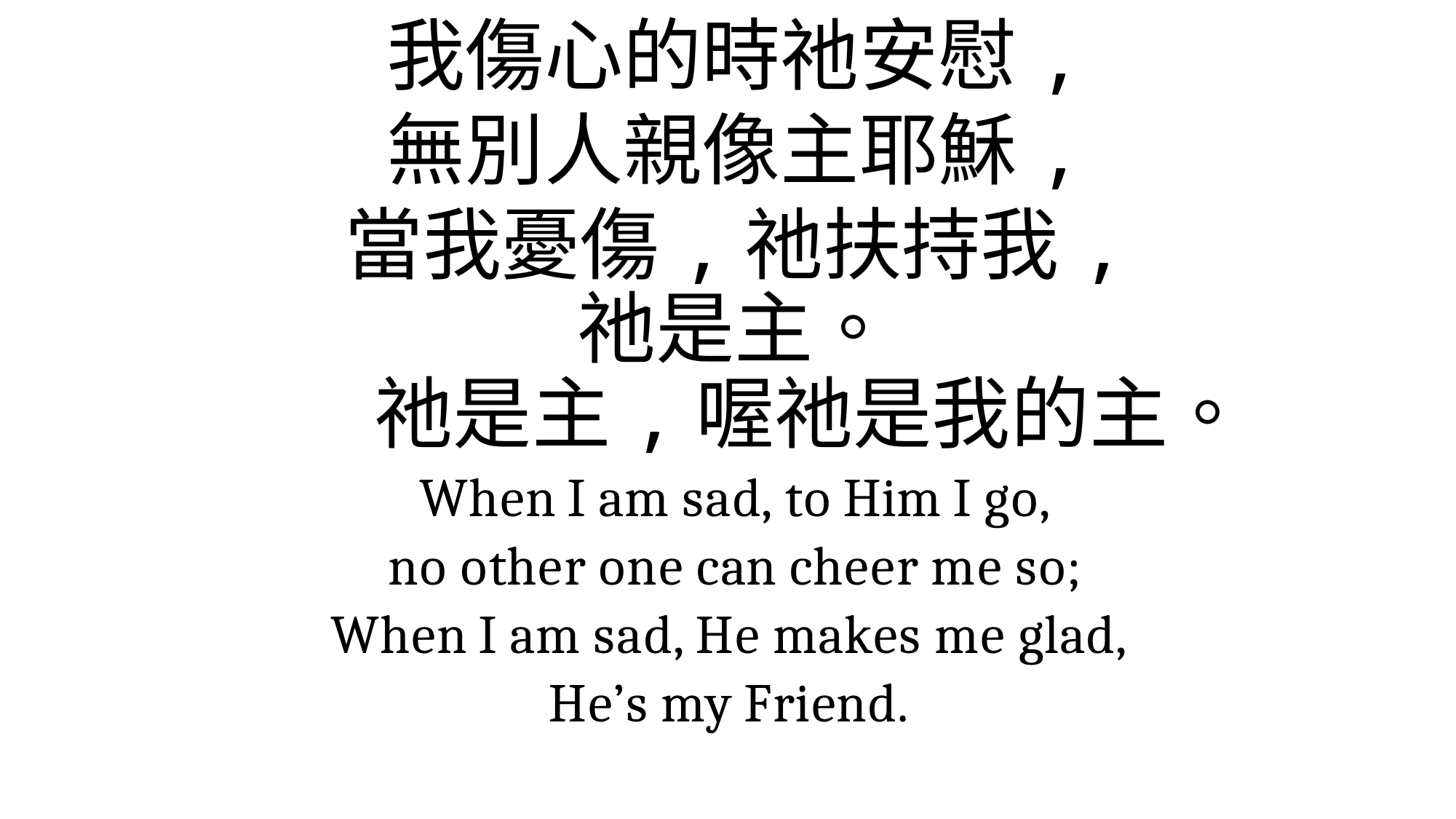

我傷心的時祂安慰,
無別人親像主耶穌,
當我憂傷,祂扶持我,
祂是主。
祂是主,喔祂是我的主。
When I am sad, to Him I go,
no other one can cheer me so;
When I am sad, He makes me glad,
He’s my Friend.